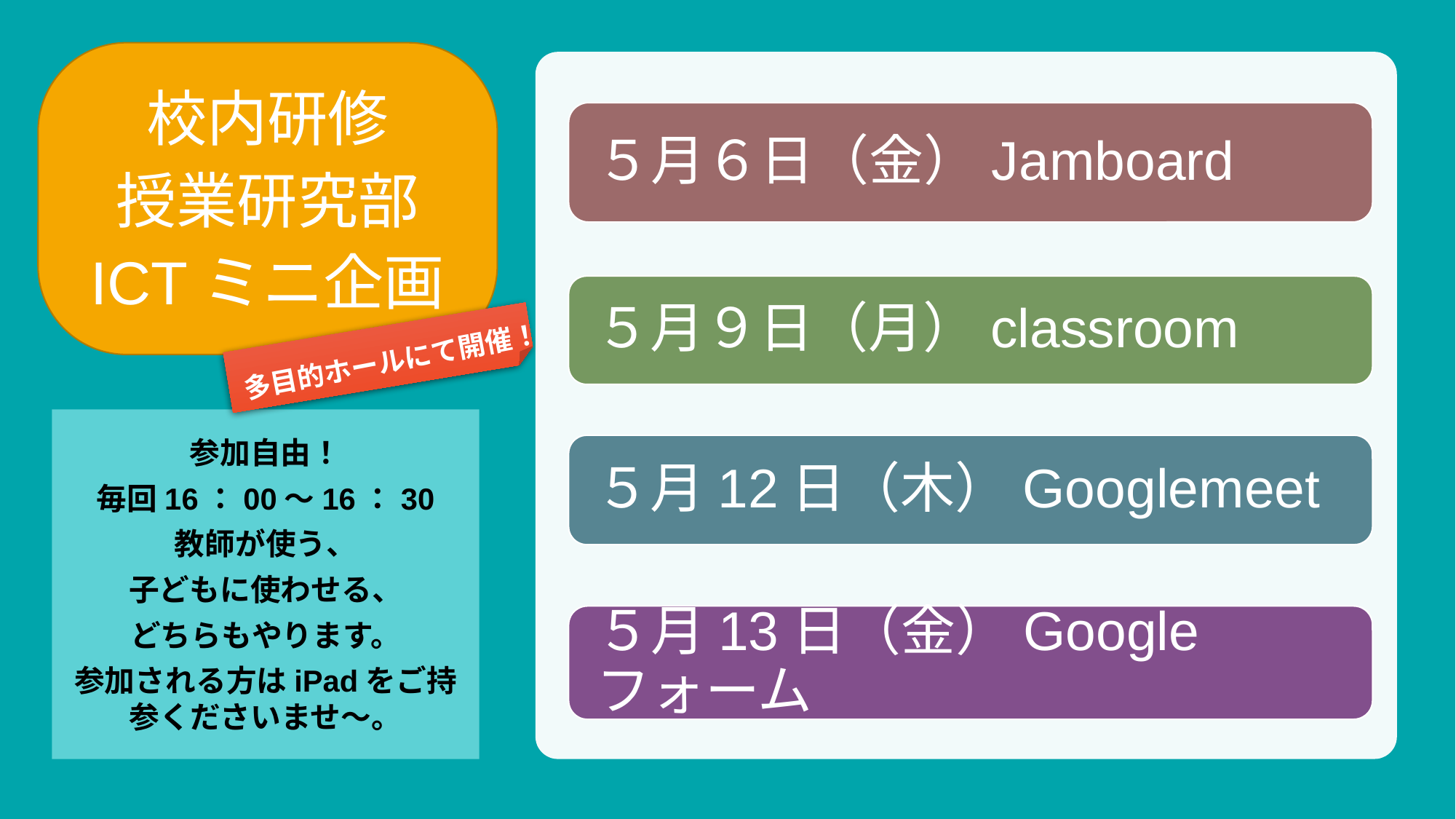

校内研修
授業研究部
ICTミニ企画

５月６日（金）Jamboard
５月９日（月）classroom
５月12日（木）Googlemeet
５月13日（金）Googleフォーム

多目的ホールにて開催！
参加自由！
毎回16：00～16：30
教師が使う、
子どもに使わせる、
どちらもやります。
参加される方はiPadをご持参くださいませ～。